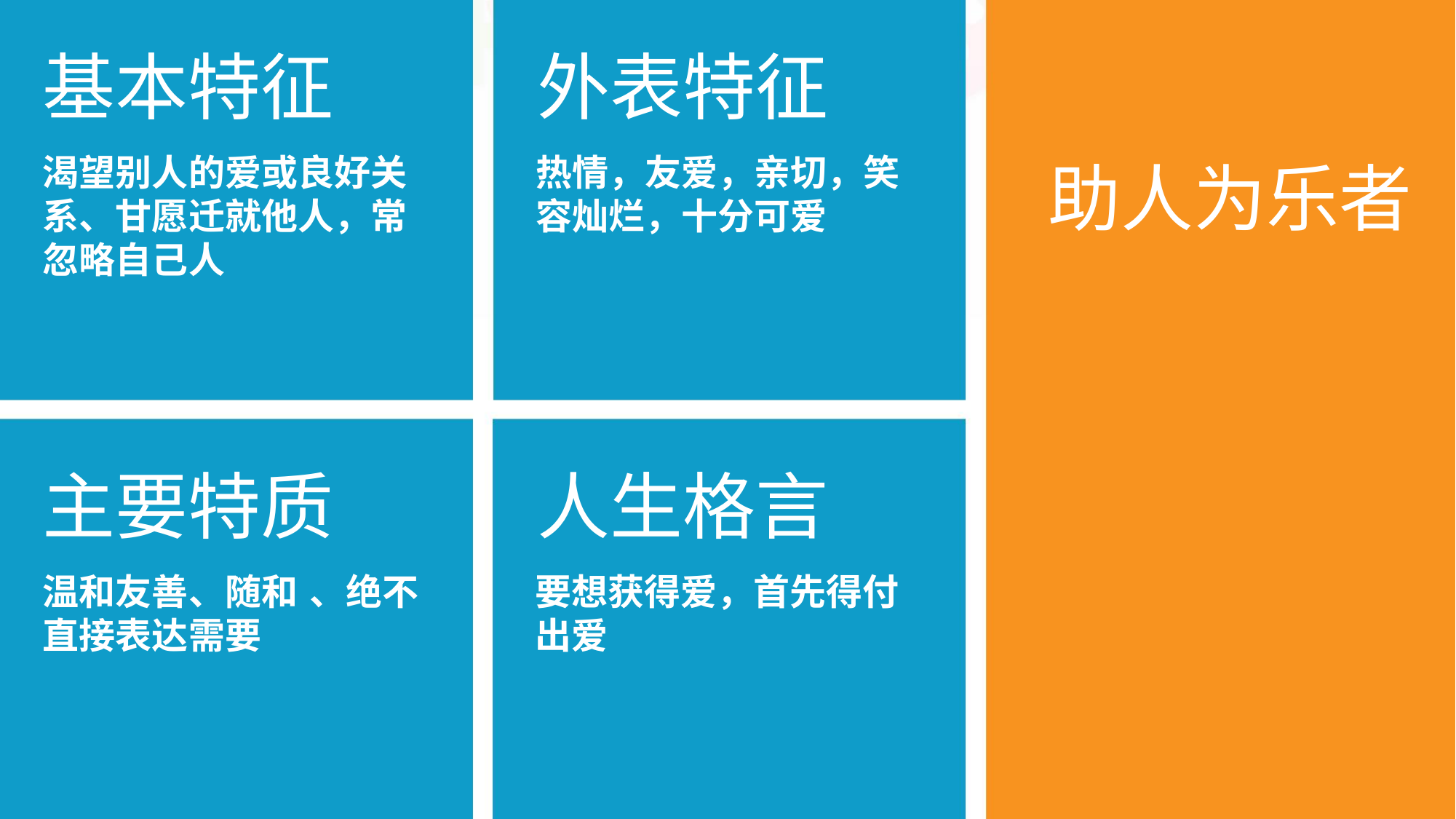

基本特征 外表特征
渴望别人的爱或良好关
系、甘愿迁就他人，常
忽略自己人
热情，友爱，亲切，笑
容灿烂，十分可爱
助人为乐者
主要特质 人生格言
温和友善、随和 、绝不
直接表达需要
要想获得爱，首先得付
出爱